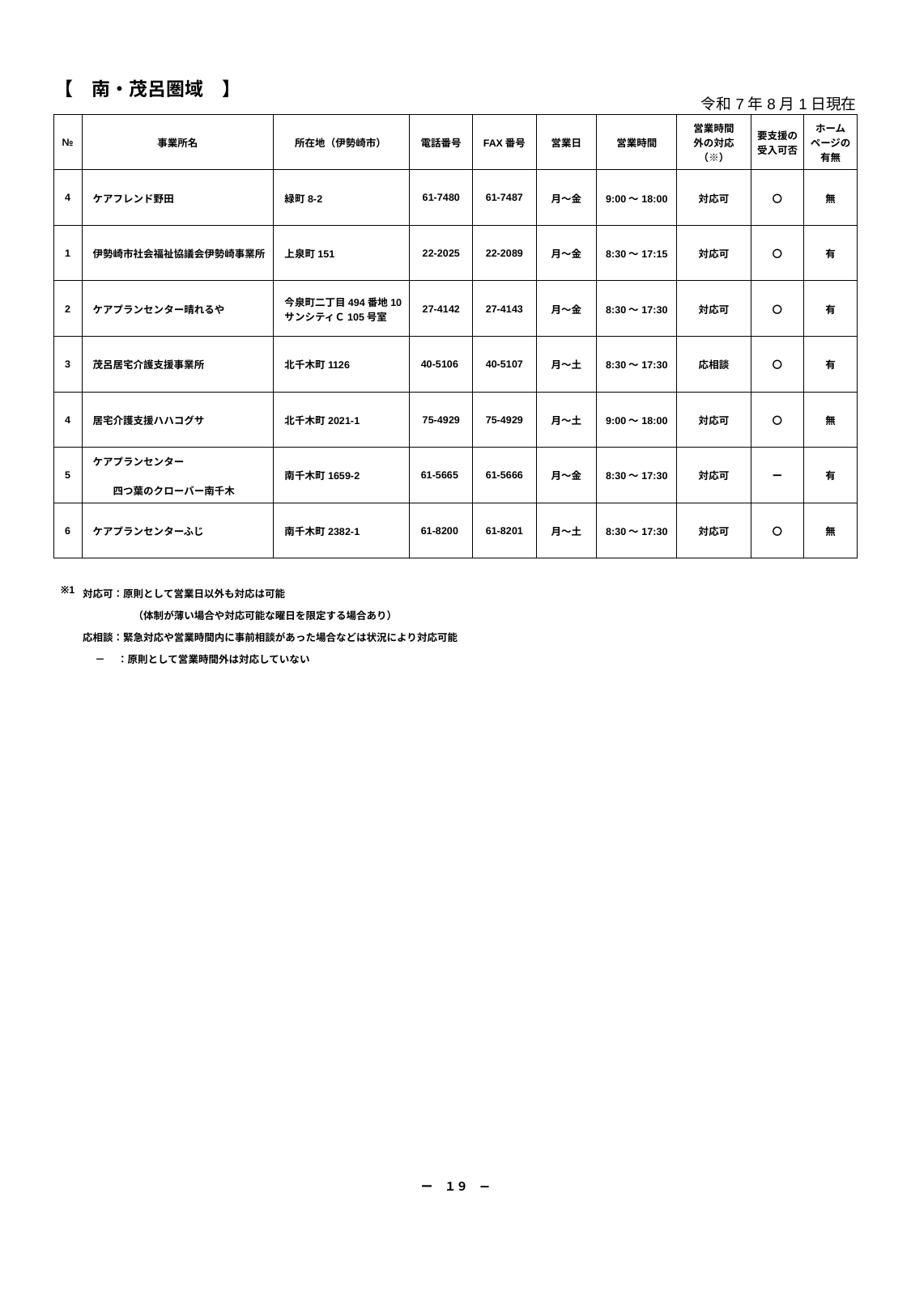

| 【　南・茂呂圏域　】 |  |  |  |  |  |  | 令和7年8月1日現在 |  |  |
| --- | --- | --- | --- | --- | --- | --- | --- | --- | --- |
| № | 事業所名 | 所在地（伊勢崎市） | 電話番号 | FAX番号 | 営業日 | 営業時間 | 営業時間 外の対応 （※） | 要支援の 受入可否 | ホーム ページの 有無 |
| 4 | ケアフレンド野田 | 緑町8-2 | 61-7480 | 61-7487 | 月～金 | 9:00～18:00 | 対応可 | 〇 | 無 |
| 1 | 伊勢崎市社会福祉協議会伊勢崎事業所 | 上泉町151 | 22-2025 | 22-2089 | 月～金 | 8:30～17:15 | 対応可 | 〇 | 有 |
| 2 | ケアプランセンター晴れるや | 今泉町二丁目494番地10 　サンシティＣ105号室 | 27-4142 | 27-4143 | 月～金 | 8:30～17:30 | 対応可 | 〇 | 有 |
| 3 | 茂呂居宅介護支援事業所 | 北千木町1126 | 40-5106 | 40-5107 | 月～土 | 8:30～17:30 | 応相談 | 〇 | 有 |
| 4 | 居宅介護支援ハハコグサ | 北千木町2021-1 | 75-4929 | 75-4929 | 月～土 | 9:00～18:00 | 対応可 | 〇 | 無 |
| 5 | ケアプランセンター 　　　四つ葉のクローバー南千木 | 南千木町1659-2 | 61-5665 | 61-5666 | 月～金 | 8:30～17:30 | 対応可 | ー | 有 |
| 6 | ケアプランセンターふじ | 南千木町2382-1 | 61-8200 | 61-8201 | 月～土 | 8:30～17:30 | 対応可 | 〇 | 無 |
|  |  |  |  |  |  |  |  |  |  |
| ※1 | 対応可：原則として営業日以外も対応は可能 　　　　　（体制が薄い場合や対応可能な曜日を限定する場合あり） 応相談：緊急対応や営業時間内に事前相談があった場合などは状況により対応可能 　 －　 ：原則として営業時間外は対応していない |  |  |  |  |  |  |  |  |
|  |  |  |  |  |  |  |  |  |  |
|  |  |  |  |  |  |  |  |  |  |
|  |  |  |  |  |  |  |  |  |  |
|  |  |  |  |  |  |  |  |  |  |
|  |  |  |  |  |  |  |  |  |  |
|  |  |  |  |  |  |  |  |  |  |
|  |  |  |  |  |  |  |  |  |  |
|  |  |  |  |  |  |  |  |  |  |
|  |  |  |  |  |  |  |  |  |  |
|  |  |  |  |  |  |  |  |  |  |
|  |  |  |  |  |  |  |  |  |  |
|  |  |  |  |  |  |  |  |  |  |
|  |  |  |  |  |  |  |  |  |  |
|  |  |  |  |  |  |  |  |  |  |
|  |  |  |  |  |  |  |  |  |  |
|  |  |  |  |  |  |  |  |  |  |
|  |  |  |  |  |  |  |  |  |  |
| ー　１９　ー |  |  |  |  |  |  |  |  |  |